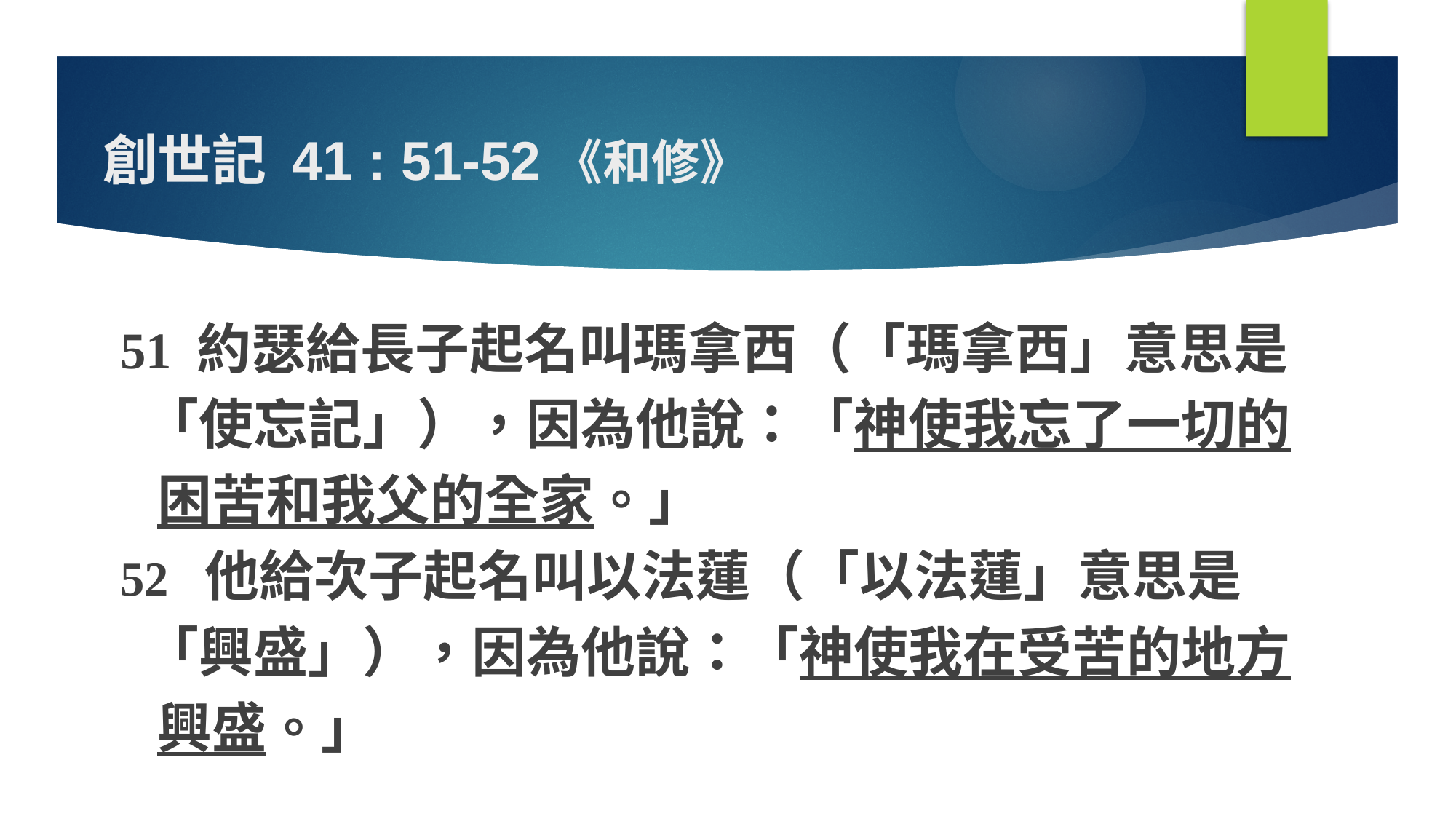

# 創世記 41 : 51-52《和修》
51 約瑟給長子起名叫瑪拿西（「瑪拿西」意思是
  「使忘記」），因為他說：「神使我忘了一切的
   困苦和我父的全家。」
52  他給次子起名叫以法蓮（「以法蓮」意思是
  「興盛」），因為他說：「神使我在受苦的地方
   興盛。」